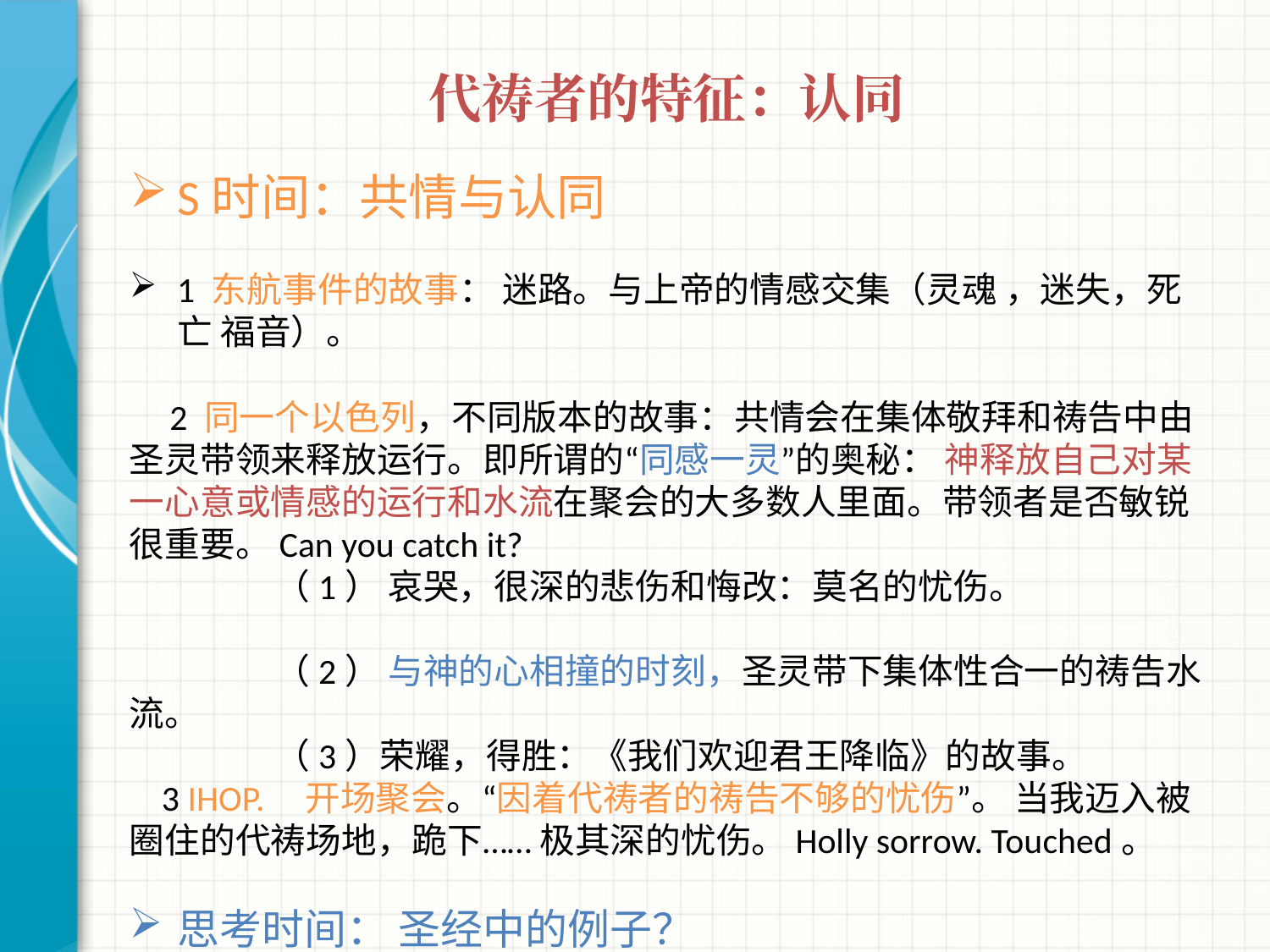

# 代祷者的特征：认同

S时间：共情与认同

1 东航事件的故事： 迷路。与上帝的情感交集（灵魂 ，迷失，死亡 福音）。

     2 同一个以色列，不同版本的故事：共情会在集体敬拜和祷告中由圣灵带领来释放运行。即所谓的“同感一灵”的奥秘： 神释放自己对某一心意或情感的运行和水流在聚会的大多数人里面。带领者是否敏锐很重要。Can you catch it?
                 （1） 哀哭，很深的悲伤和悔改：莫名的忧伤。

                 （2） 与神的心相撞的时刻，圣灵带下集体性合一的祷告水流。
                 （3）荣耀，得胜：《我们欢迎君王降临》的故事。
    3 IHOP.    开场聚会。“因着代祷者的祷告不够的忧伤”。 当我迈入被圈住的代祷场地，跪下…… 极其深的忧伤。Holly sorrow. Touched。

思考时间： 圣经中的例子？